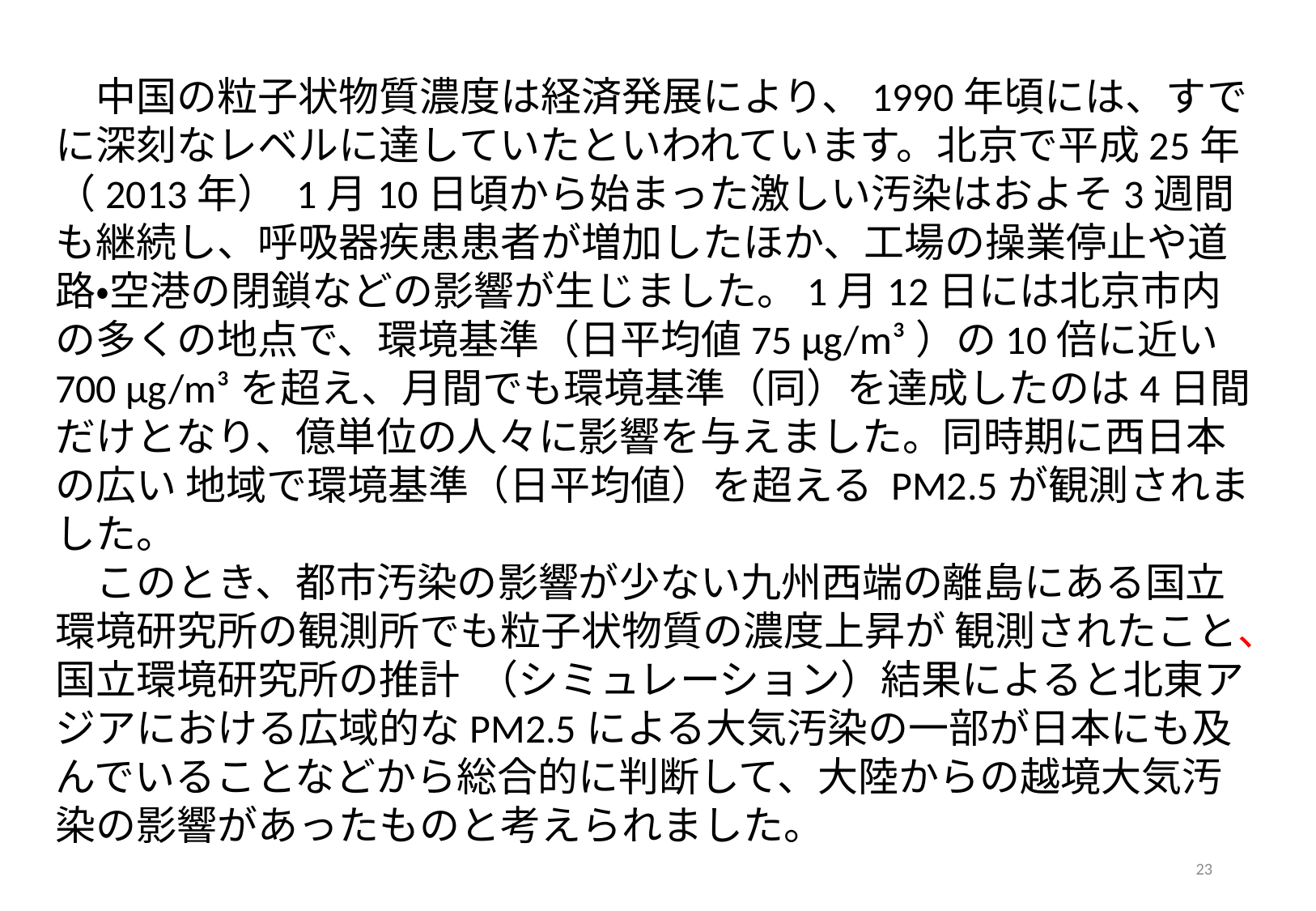

中国の粒子状物質濃度は経済発展により、1990年頃には、すでに深刻なレベルに達していたといわれています。北京で平成25年（2013年） 1月10日頃から始まった激しい汚染はおよそ3週間も継続し、呼吸器疾患患者が増加したほか、工場の操業停止や道路・空港の閉鎖などの影響が生じました。1月12日には北京市内の多くの地点で、環境基準（日平均値75 µg/m³）の10倍に近い700 µg/m³を超え、月間でも環境基準（同）を達成したのは4日間だけとなり、億単位の人々に影響を与えました。同時期に西日本の広い 地域で環境基準（日平均値）を超える PM2.5が観測されました。
　このとき、都市汚染の影響が少ない九州西端の離島にある国立環境研究所の観測所でも粒子状物質の濃度上昇が 観測されたこと、国立環境研究所の推計  （シミュレーション）結果によると北東アジアにおける広域的なPM2.5による大気汚染の一部が日本にも及んでいることなどから総合的に判断して、大陸からの越境大気汚染の影響があったものと考えられました。
23